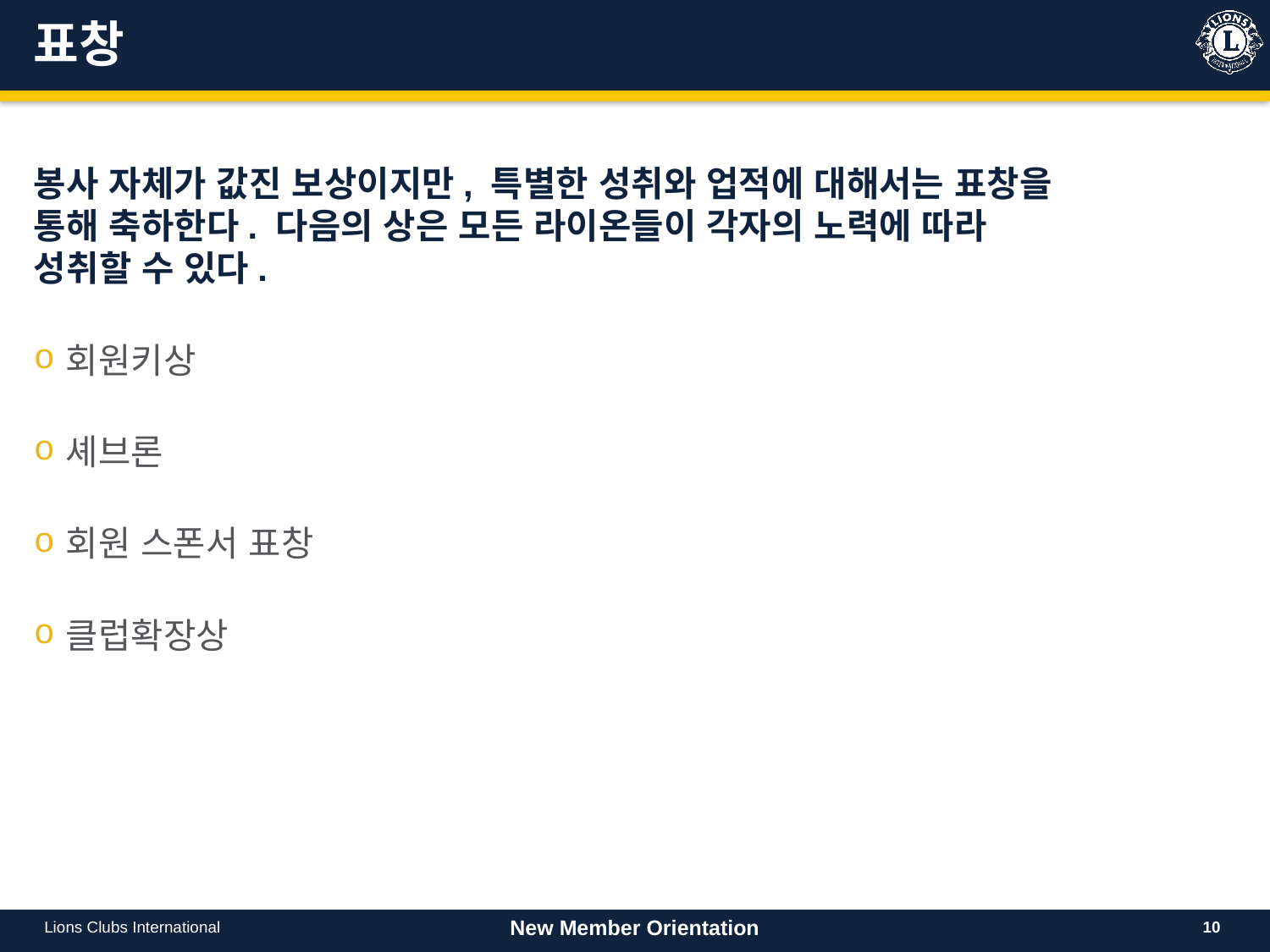

# 표창
봉사 자체가 값진 보상이지만, 특별한 성취와 업적에 대해서는 표창을 통해 축하한다. 다음의 상은 모든 라이온들이 각자의 노력에 따라 성취할 수 있다.
회원키상
셰브론
회원 스폰서 표창
클럽확장상